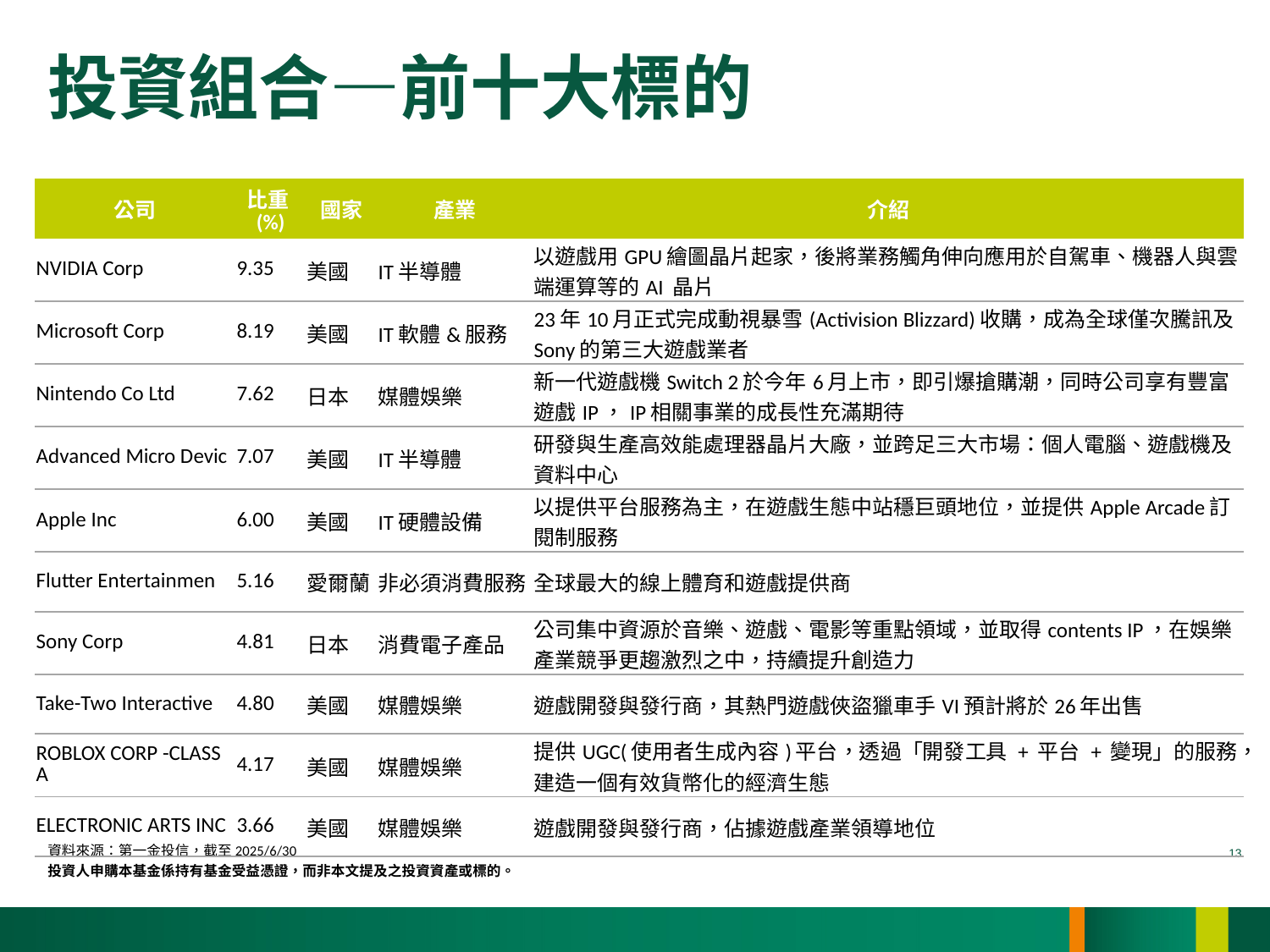

# 投資組合—前十大標的
| 公司 | 比重(%) | 國家 | 產業 | 介紹 |
| --- | --- | --- | --- | --- |
| NVIDIA Corp | 9.35 | 美國 | IT半導體 | 以遊戲用GPU繪圖晶片起家，後將業務觸角伸向應用於自駕車、機器人與雲端運算等的AI 晶片 |
| Microsoft Corp | 8.19 | 美國 | IT軟體&服務 | 23年10月正式完成動視暴雪(Activision Blizzard)收購，成為全球僅次騰訊及Sony的第三大遊戲業者 |
| Nintendo Co Ltd | 7.62 | 日本 | 媒體娛樂 | 新一代遊戲機Switch 2於今年6月上市，即引爆搶購潮，同時公司享有豐富遊戲IP，IP相關事業的成長性充滿期待 |
| Advanced Micro Devic | 7.07 | 美國 | IT半導體 | 研發與生產高效能處理器晶片大廠，並跨足三大市場：個人電腦、遊戲機及資料中心 |
| Apple Inc | 6.00 | 美國 | IT硬體設備 | 以提供平台服務為主，在遊戲生態中站穩巨頭地位，並提供Apple Arcade訂閱制服務 |
| Flutter Entertainmen | 5.16 | 愛爾蘭 | 非必須消費服務 | 全球最大的線上體育和遊戲提供商 |
| Sony Corp | 4.81 | 日本 | 消費電子產品 | 公司集中資源於音樂、遊戲、電影等重點領域，並取得contents IP，在娛樂產業競爭更趨激烈之中，持續提升創造力 |
| Take-Two Interactive | 4.80 | 美國 | 媒體娛樂 | 遊戲開發與發行商，其熱門遊戲俠盜獵車手VI預計將於26年出售 |
| ROBLOX CORP -CLASS A | 4.17 | 美國 | 媒體娛樂 | 提供UGC(使用者生成內容)平台，透過「開發工具 + 平台 + 變現」的服務，建造一個有效貨幣化的經濟生態 |
| ELECTRONIC ARTS INC | 3.66 | 美國 | 媒體娛樂 | 遊戲開發與發行商，佔據遊戲產業領導地位 |
資料來源：第一金投信，截至2025/6/30
投資人申購本基金係持有基金受益憑證，而非本文提及之投資資產或標的。